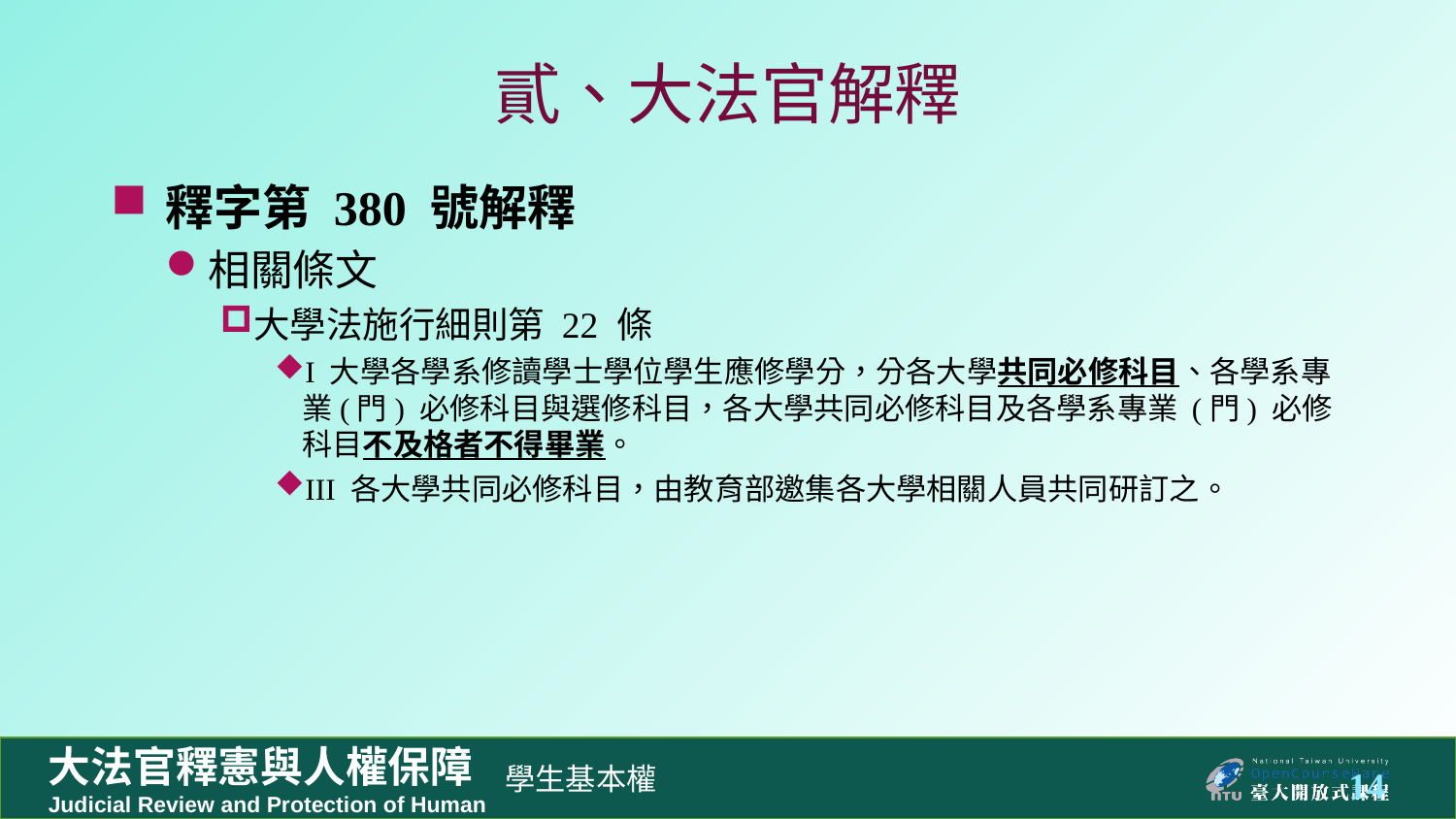

# 貳、大法官解釋
釋字第 380 號解釋
相關條文
大學法施行細則第 22 條
I 大學各學系修讀學士學位學生應修學分，分各大學共同必修科目、各學系專業(門) 必修科目與選修科目，各大學共同必修科目及各學系專業 (門) 必修科目不及格者不得畢業。
III 各大學共同必修科目，由教育部邀集各大學相關人員共同研訂之。